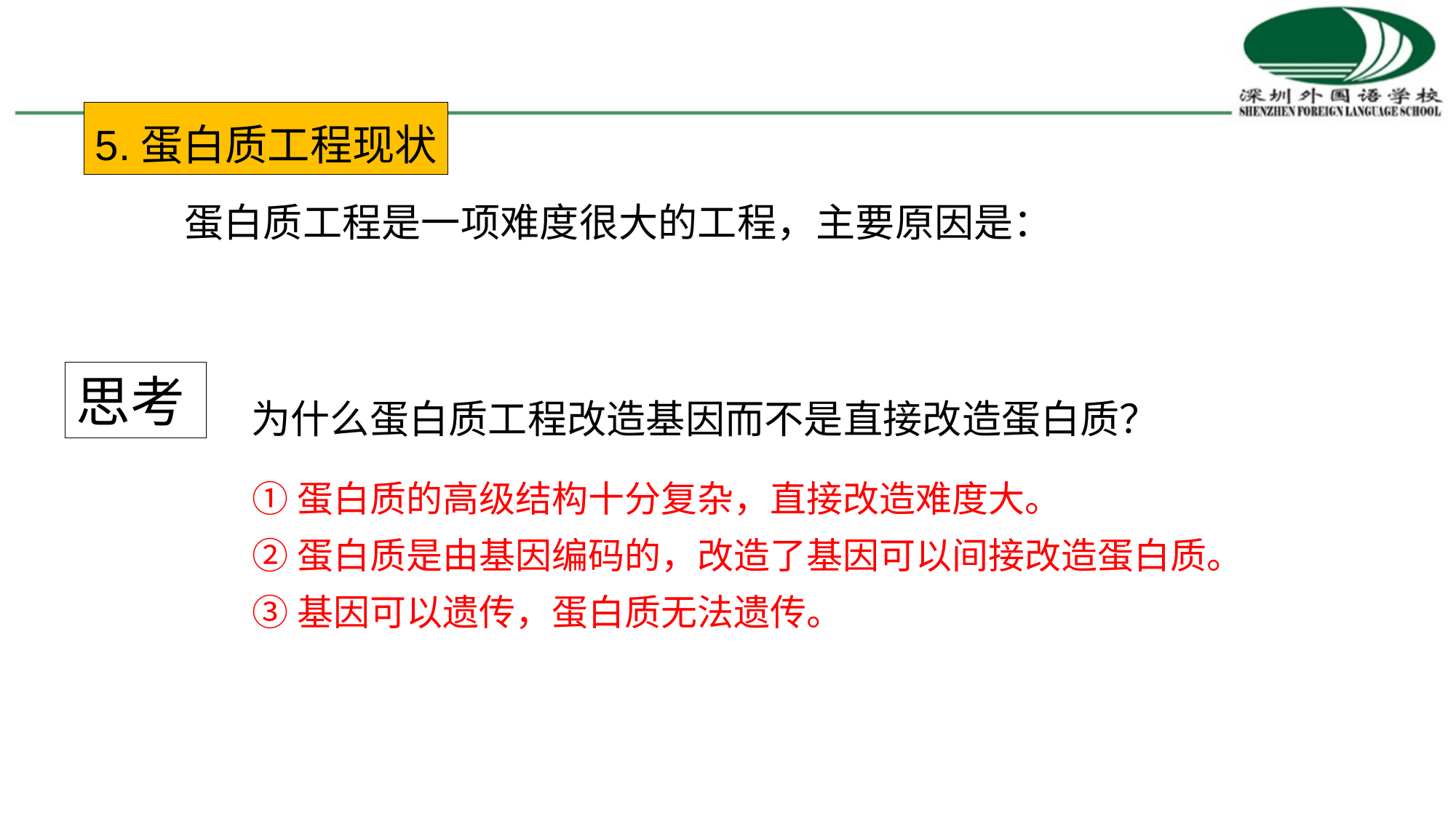

蛋白质工程——蛋白质工程的应用
5.蛋白质工程现状
  蛋白质工程是一项难度很大的工程，主要原因是：

思考
为什么蛋白质工程改造基因而不是直接改造蛋白质？
①蛋白质的高级结构十分复杂，直接改造难度大。
②蛋白质是由基因编码的，改造了基因可以间接改造蛋白质。
③基因可以遗传，蛋白质无法遗传。